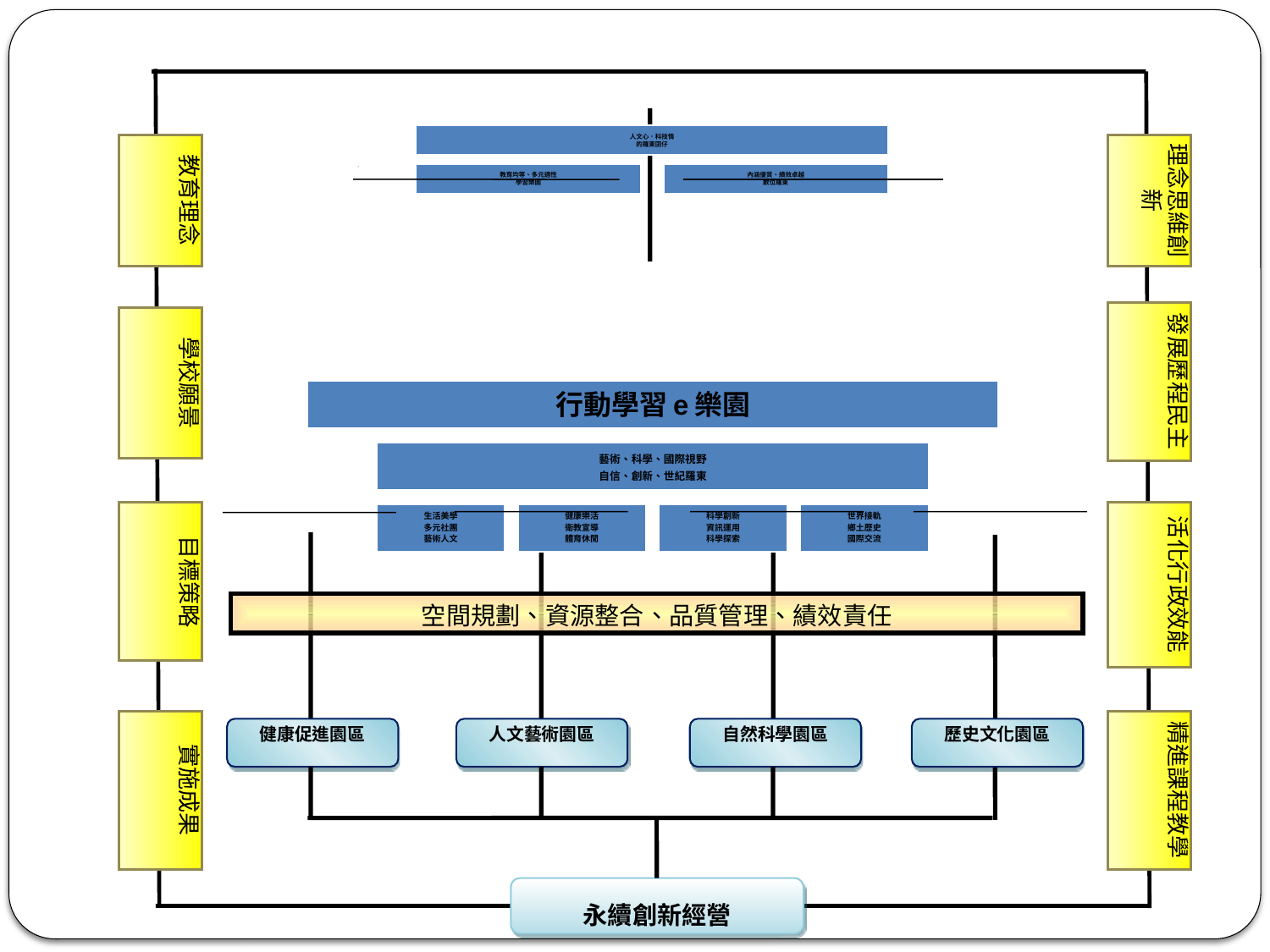

人文心．科技情
的羅東囝仔
教育均等、多元適性
學習樂園
內涵優質、績效卓越
數位羅東

教育理念
理念思維創新

發展歷程民主
學校願景
行動學習e樂園
藝術、科學、國際視野
自信、創新、世紀羅東
生活美學
多元社團
藝術人文
健康樂活
衛教宣導
體育休閒
科學創新
資訊運用
科學探索
世界接軌
鄉土歷史
國際交流

目標策略
活化行政效能

空間規劃、資源整合、品質管理、績效責任
實施成果
精進課程教學
健康促進園區

人文藝術園區

自然科學園區
歷史文化園區

永續創新經營